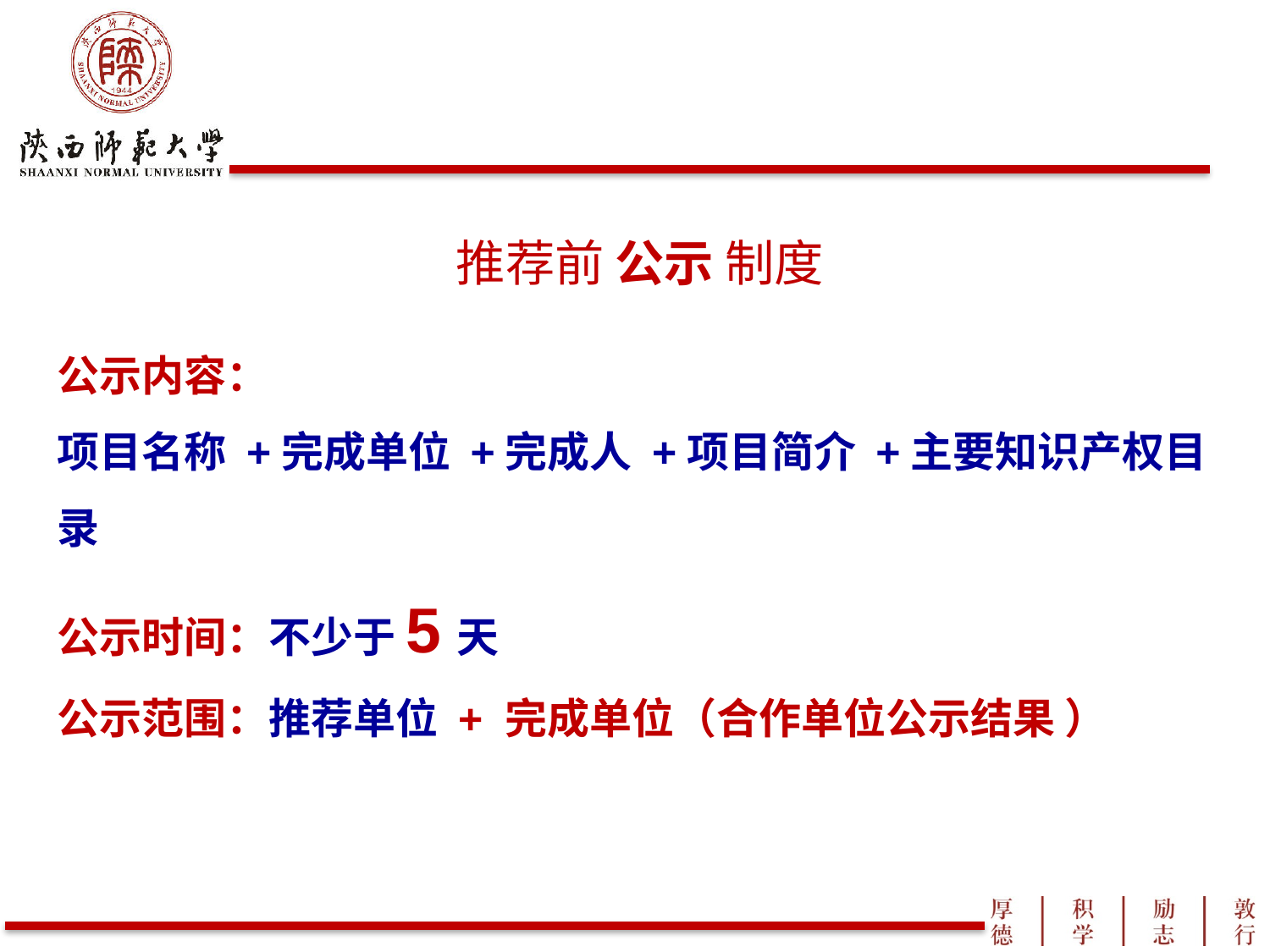

推荐前 公示 制度
公示内容：
项目名称 +完成单位 +完成人 +项目简介 +主要知识产权目录
公示时间：不少于5天
公示范围：推荐单位 + 完成单位（合作单位公示结果 ）